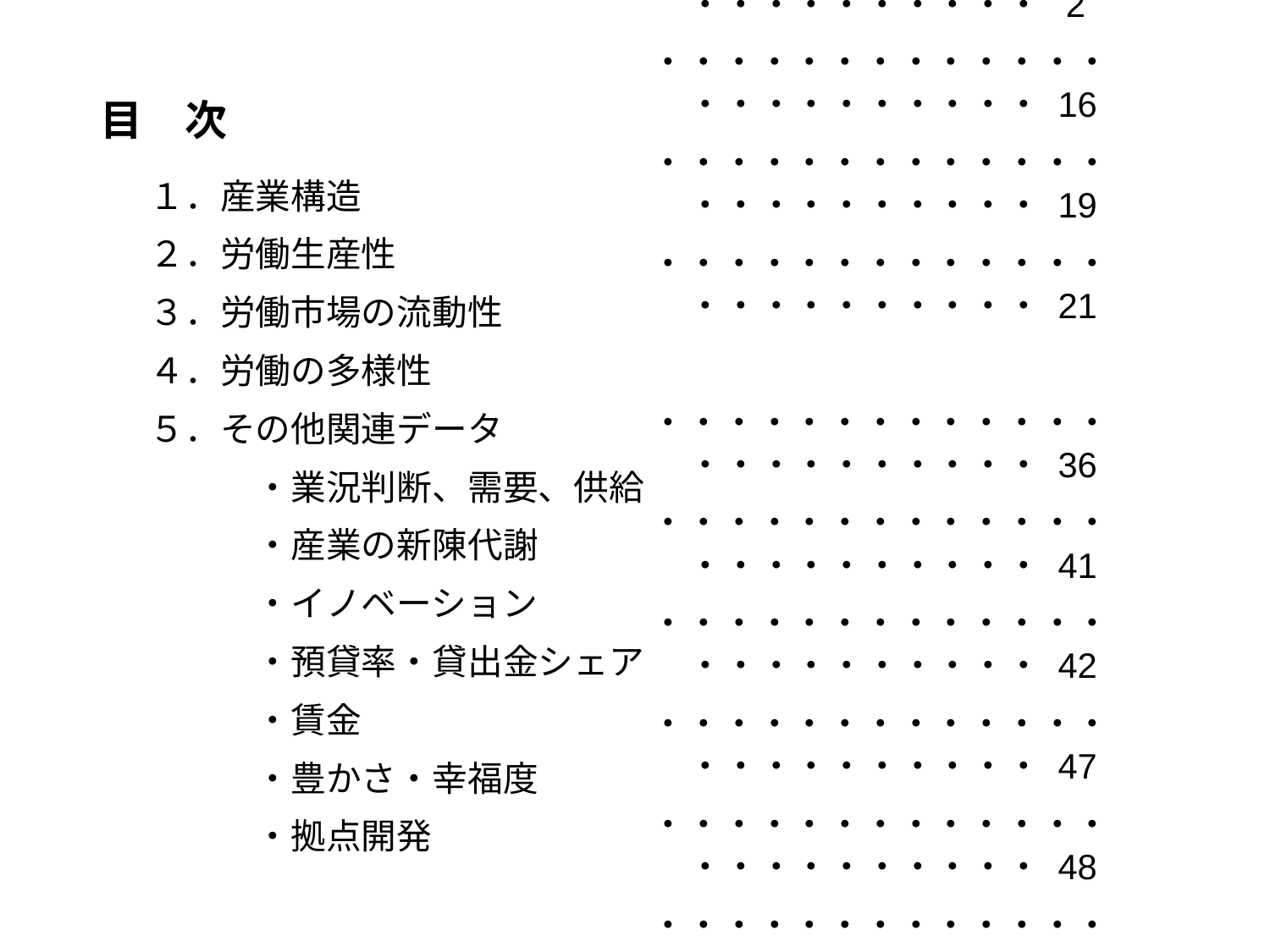

# 目　次
・・・・・・・・・・・・・・・・・・・・・・・  2
・・・・・・・・・・・・・・・・・・・・・・・ 16
・・・・・・・・・・・・・・・・・・・・・・・ 19
・・・・・・・・・・・・・・・・・・・・・・・ 21

・・・・・・・・・・・・・・・・・・・・・・・ 36
・・・・・・・・・・・・・・・・・・・・・・・ 41
・・・・・・・・・・・・・・・・・・・・・・・ 42
・・・・・・・・・・・・・・・・・・・・・・・ 47
・・・・・・・・・・・・・・・・・・・・・・・ 48
・・・・・・・・・・・・・・・・・・・・・・・ 51
・・・・・・・・・・・・・・・・・・・・・・・ 57
１．産業構造
２．労働生産性
３．労働市場の流動性
４．労働の多様性
５．その他関連データ
　　　・業況判断、需要、供給
　　　・産業の新陳代謝
　　　・イノベーション
　　　・預貸率・貸出金シェア
　　　・賃金
　　　・豊かさ・幸福度
　　　・拠点開発